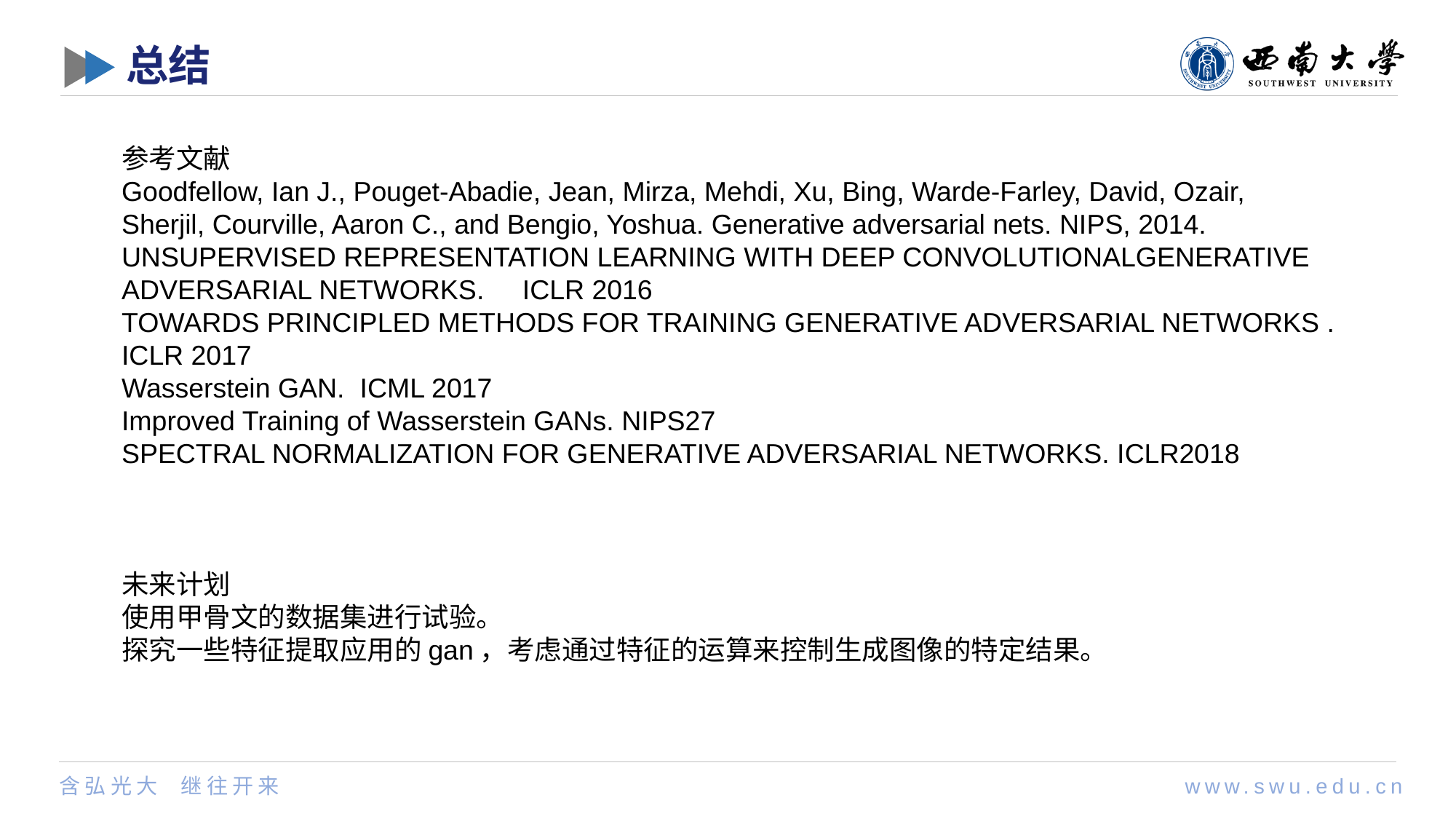

# 总结
参考文献
Goodfellow, Ian J., Pouget-Abadie, Jean, Mirza, Mehdi, Xu, Bing, Warde-Farley, David, Ozair,
Sherjil, Courville, Aaron C., and Bengio, Yoshua. Generative adversarial nets. NIPS, 2014.
UNSUPERVISED REPRESENTATION LEARNING WITH DEEP CONVOLUTIONALGENERATIVE ADVERSARIAL NETWORKS.     ICLR 2016
TOWARDS PRINCIPLED METHODS FOR TRAINING GENERATIVE ADVERSARIAL NETWORKS . ICLR 2017
Wasserstein GAN.  ICML 2017
Improved Training of Wasserstein GANs. NIPS27
SPECTRAL NORMALIZATION FOR GENERATIVE ADVERSARIAL NETWORKS. ICLR2018

未来计划
使用甲骨文的数据集进行试验。
探究一些特征提取应用的gan，考虑通过特征的运算来控制生成图像的特定结果。